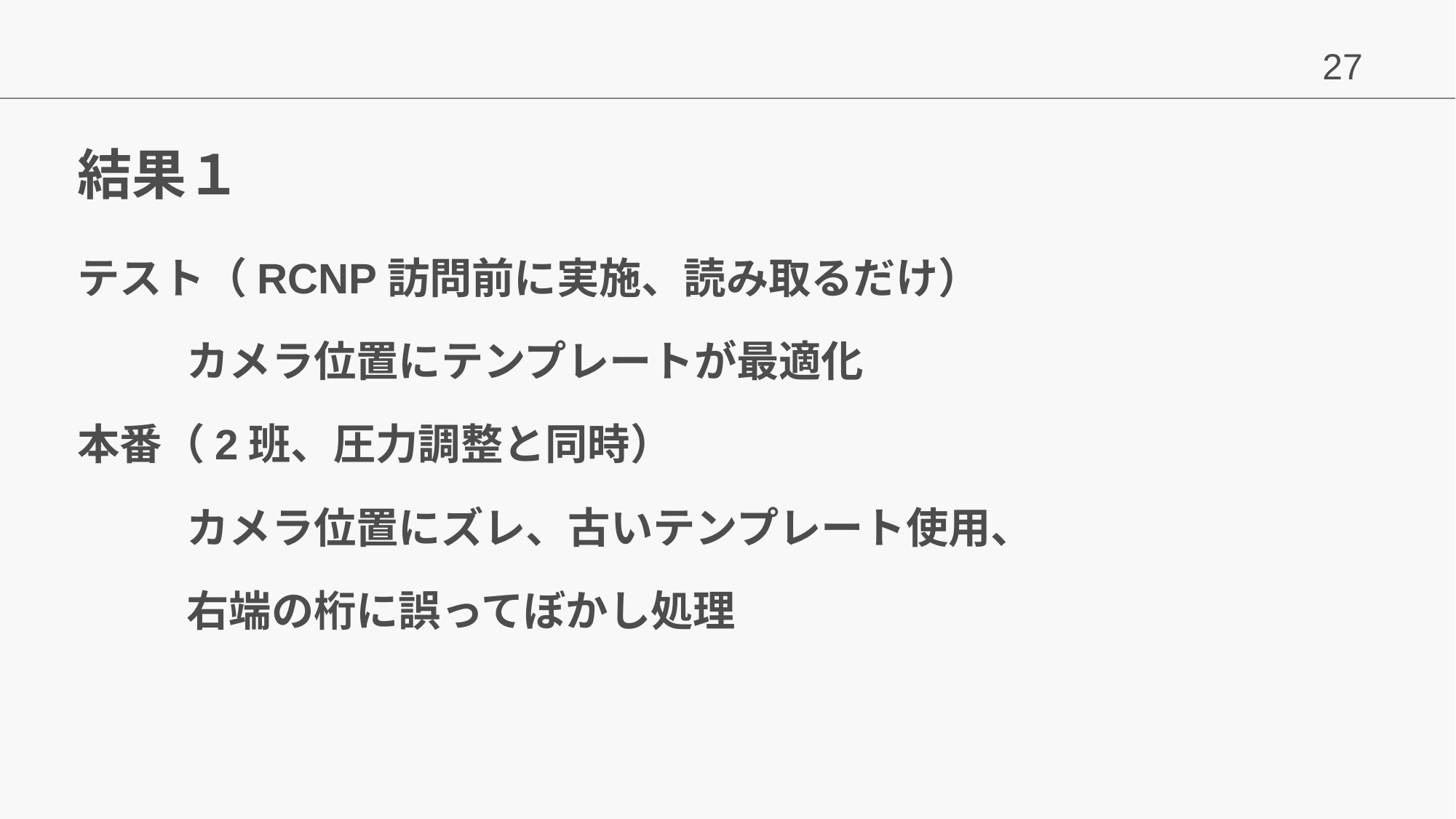

# 結果１
テスト（RCNP訪問前に実施、読み取るだけ）
	カメラ位置にテンプレートが最適化
本番（2班、圧力調整と同時）
	カメラ位置にズレ、古いテンプレート使用、
	右端の桁に誤ってぼかし処理